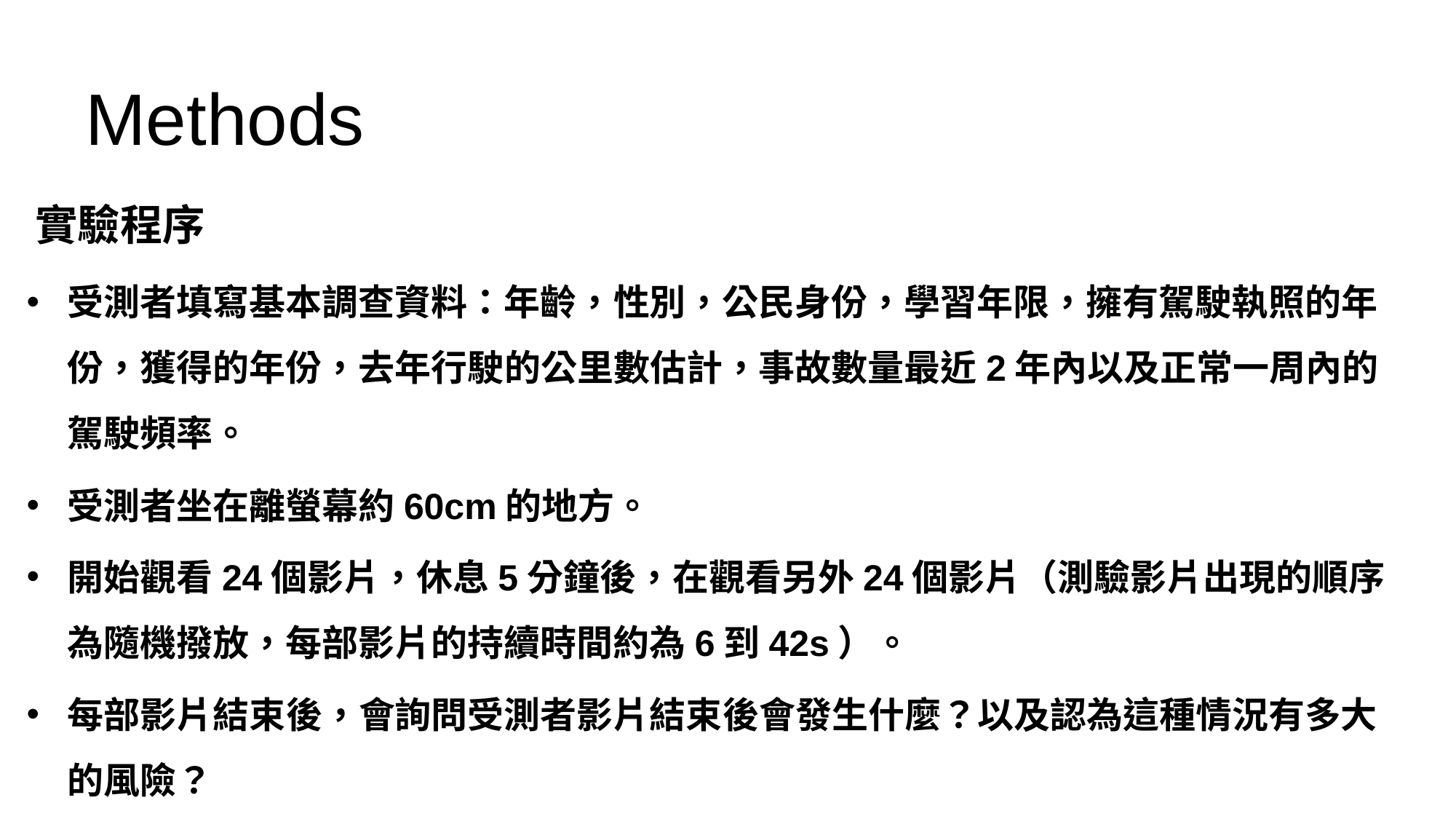

Methods
實驗程序
受測者填寫基本調查資料：年齡，性別，公民身份，學習年限，擁有駕駛執照的年份，獲得的年份，去年行駛的公里數估計，事故數量最近2年內以及正常一周內的駕駛頻率。
受測者坐在離螢幕約60cm的地方。
開始觀看24個影片，休息5分鐘後，在觀看另外24個影片（測驗影片出現的順序為隨機撥放，每部影片的持續時間約為6到42s）。
每部影片結束後，會詢問受測者影片結束後會發生什麼？以及認為這種情況有多大的風險？